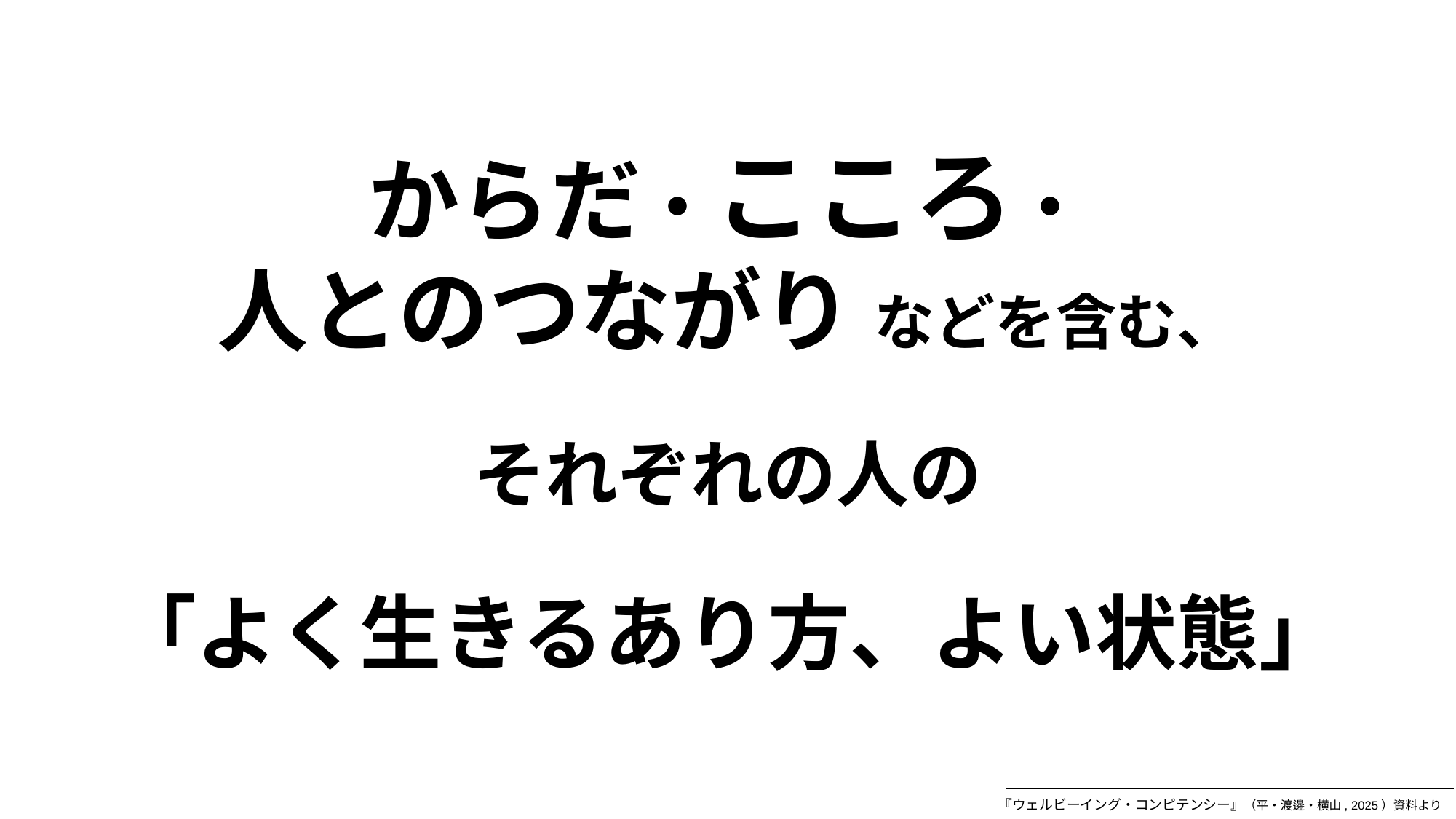

からだ・こころ・
人とのつながり などを含む、

それぞれの人の

「よく生きるあり方、よい状態」